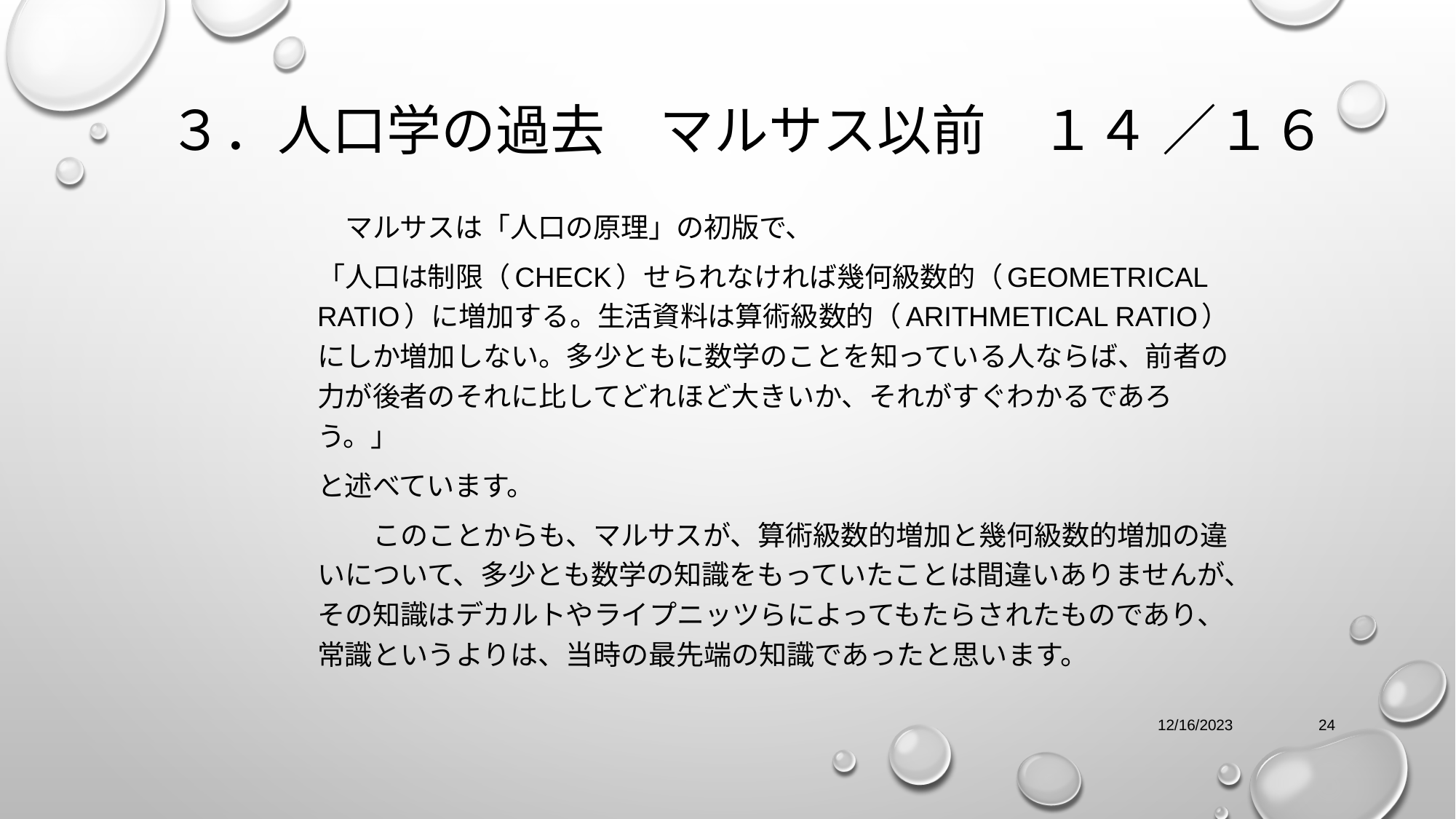

# ３．人口学の過去　マルサス以前　１４ ／１６
　マルサスは「人口の原理」の初版で、
「人口は制限（check）せられなければ幾何級数的（geometrical ratio）に増加する。生活資料は算術級数的（arithmetical ratio）にしか増加しない。多少ともに数学のことを知っている人ならば、前者の力が後者のそれに比してどれほど大きいか、それがすぐわかるであろう。」
と述べています。
　　このことからも、マルサスが、算術級数的増加と幾何級数的増加の違いについて、多少とも数学の知識をもっていたことは間違いありませんが、その知識はデカルトやライプニッツらによってもたらされたものであり、常識というよりは、当時の最先端の知識であったと思います。

12/16/2023
24